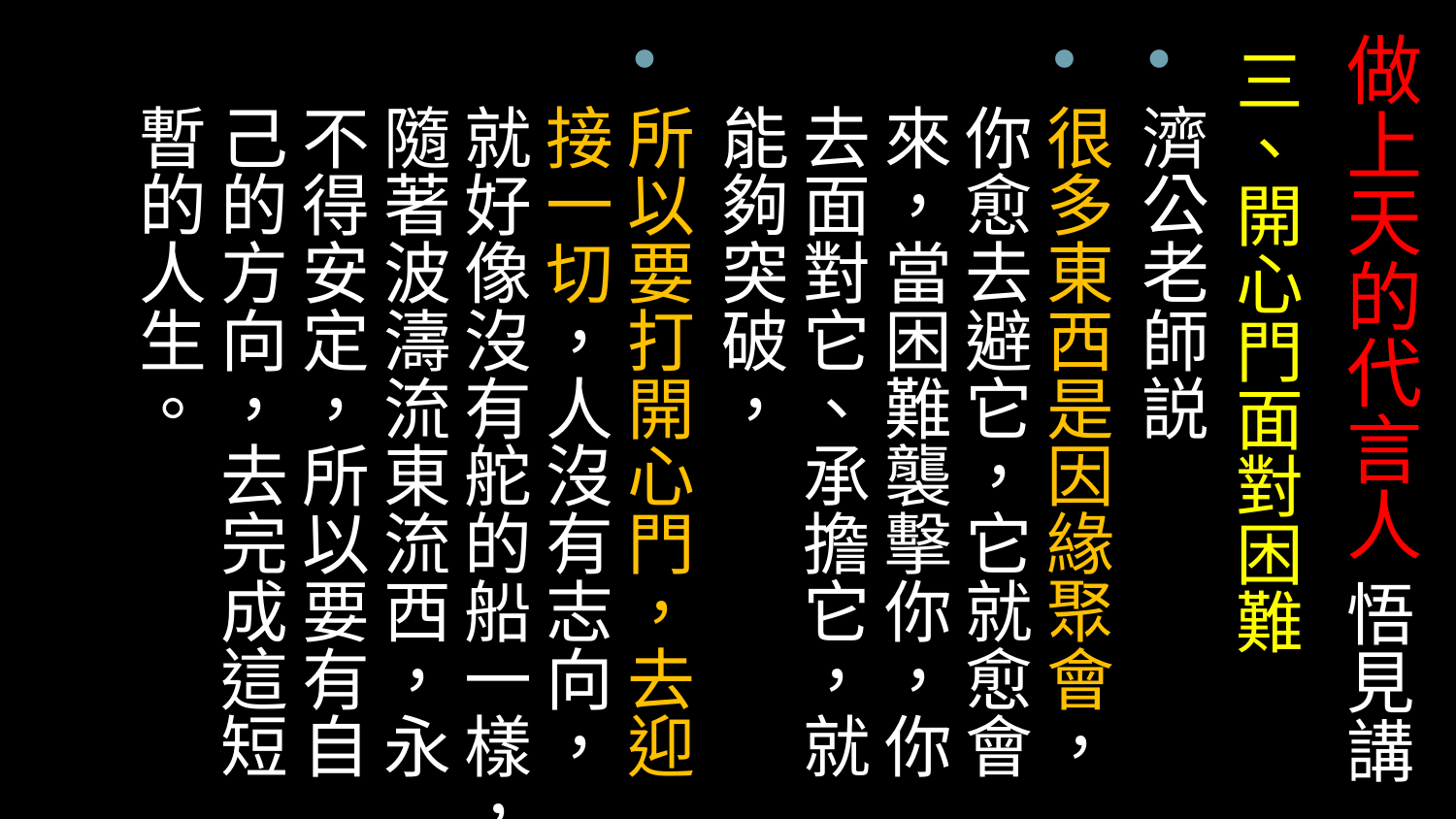

# 做上天的代言人 悟見講
三、開心門面對困難
濟公老師説
很多東西是因緣聚會，你愈去避它，它就愈會來，當困難襲擊你，你去面對它、承擔它，就能夠突破，
所以要打開心門，去迎接一切，人沒有志向，就好像沒有舵的船一樣，隨著波濤流東流西，永不得安定，所以要有自己的方向，去完成這短暫的人生。